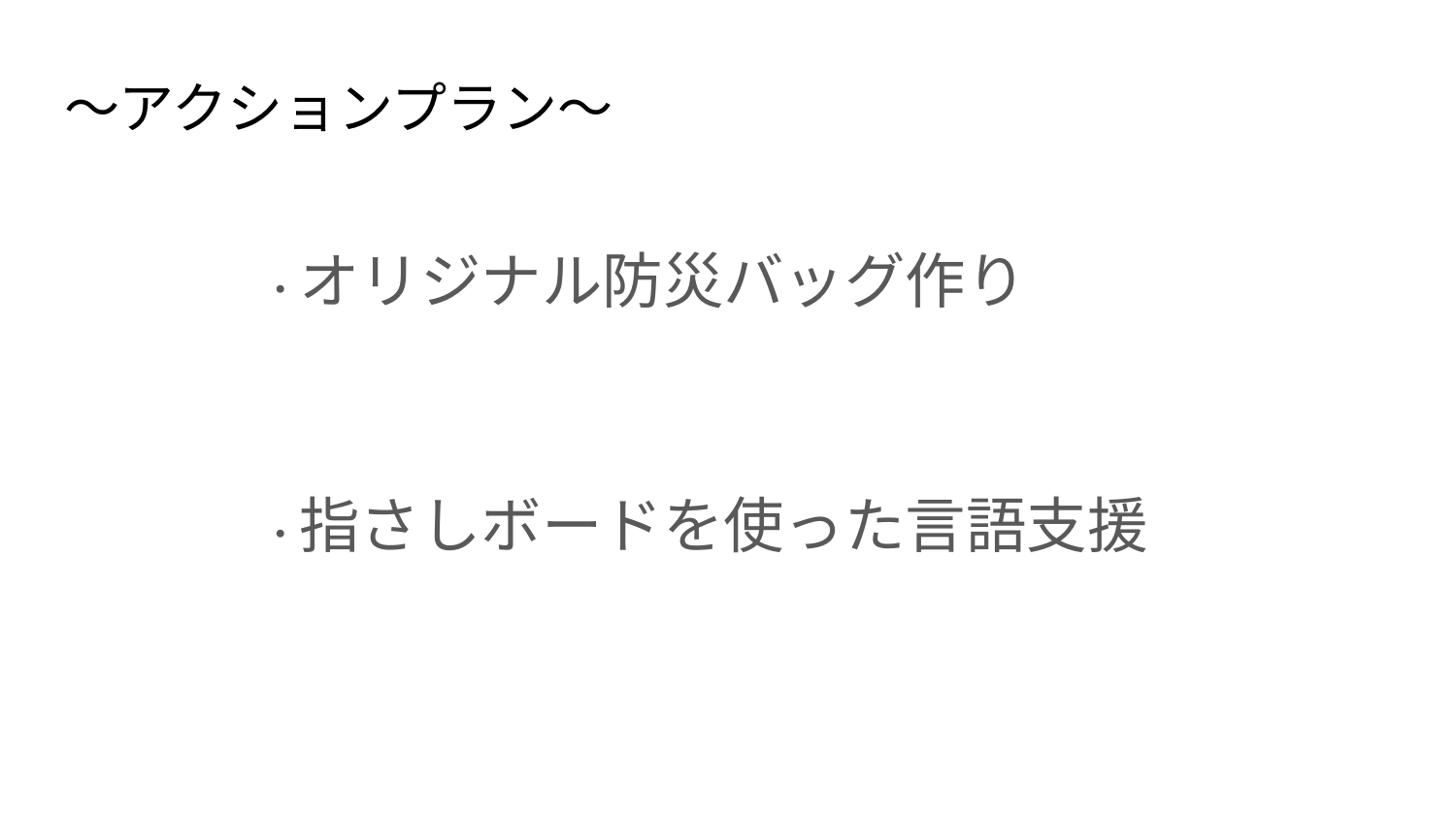

# ～アクションプラン～
・オリジナル防災バッグ作り

・指さしボードを使った言語支援